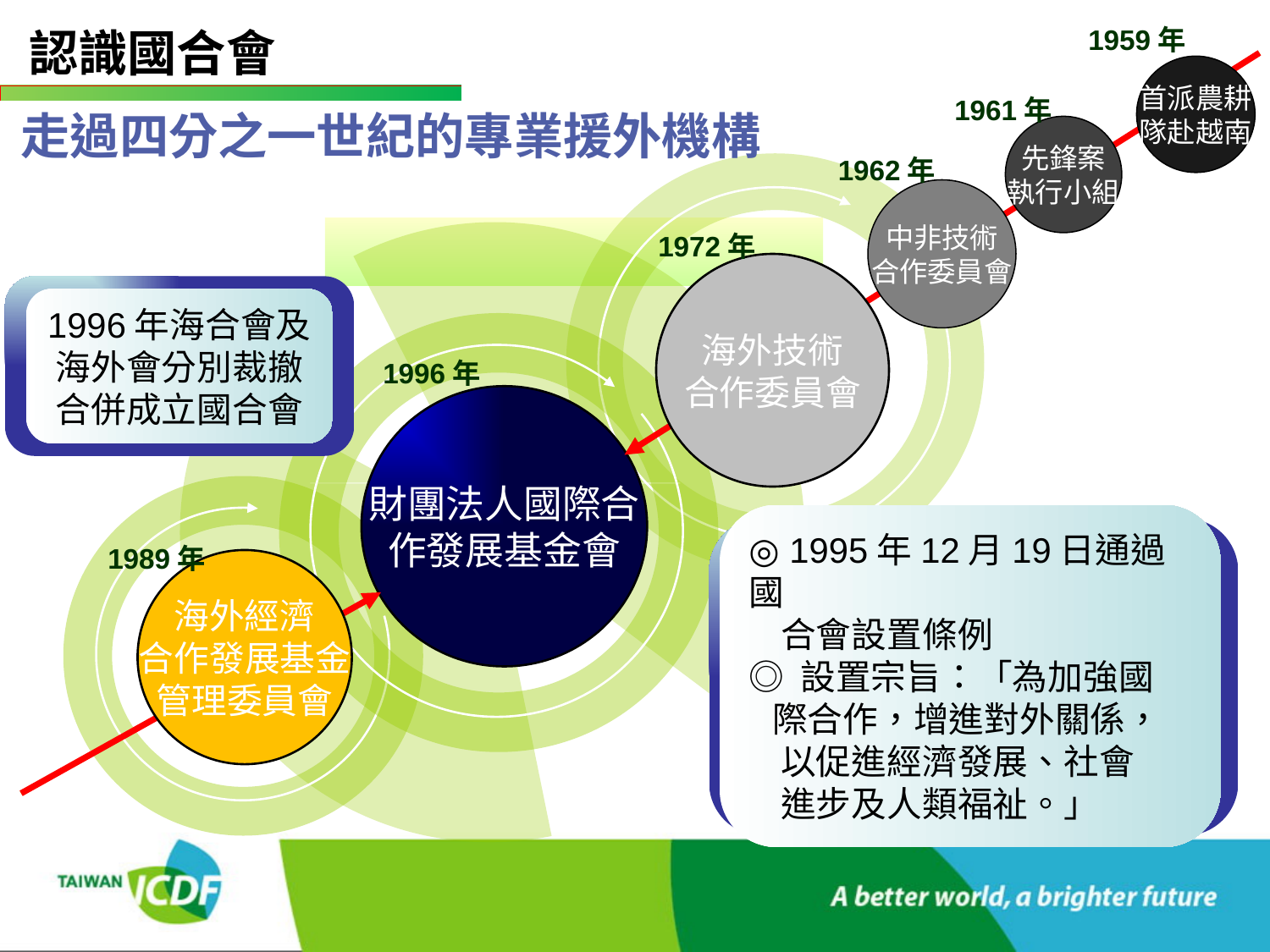

認識國合會
1959年

首派農耕
隊赴越南

1961年
走過四分之一世紀的專業援外機構
先鋒案
執行小組
1962年

中非技術
合作委員會

1972年
海外技術
合作委員會

1996年海合會及海外會分別裁撤合併成立國合會

1996年

財團法人國際合
作發展基金會

◎ 1995年12月19日通過國
   合會設置條例
◎ 設置宗旨：「為加強國
   際合作，增進對外關係，
   以促進經濟發展、社會
   進步及人類福祉。」
1989年
海外經濟
合作發展基金
管理委員會